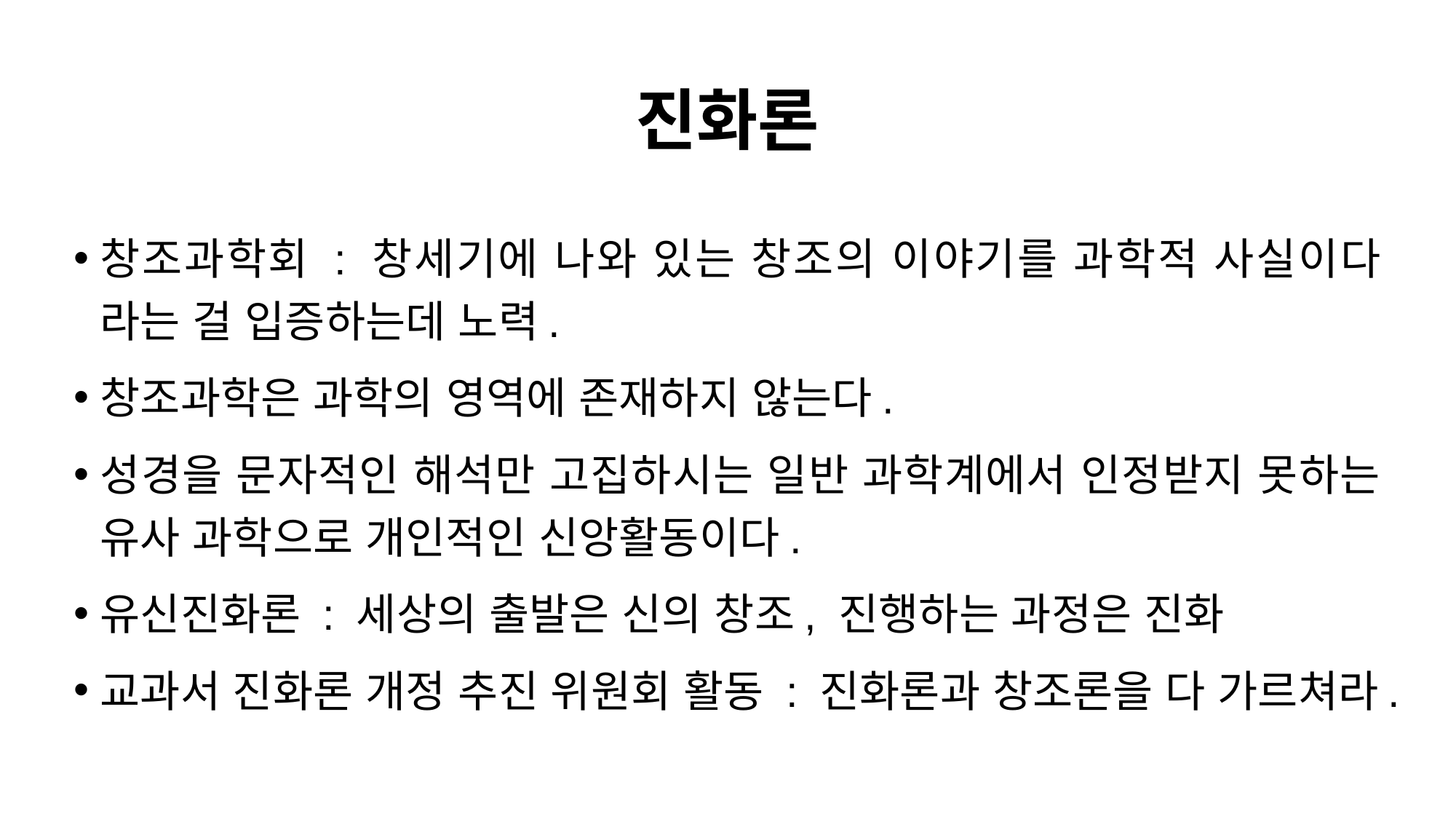

# 진화론
창조과학회 : 창세기에 나와 있는 창조의 이야기를 과학적 사실이다 라는 걸 입증하는데 노력.
창조과학은 과학의 영역에 존재하지 않는다.
성경을 문자적인 해석만 고집하시는 일반 과학계에서 인정받지 못하는 유사 과학으로 개인적인 신앙활동이다.
유신진화론 : 세상의 출발은 신의 창조, 진행하는 과정은 진화
교과서 진화론 개정 추진 위원회 활동 : 진화론과 창조론을 다 가르쳐라.